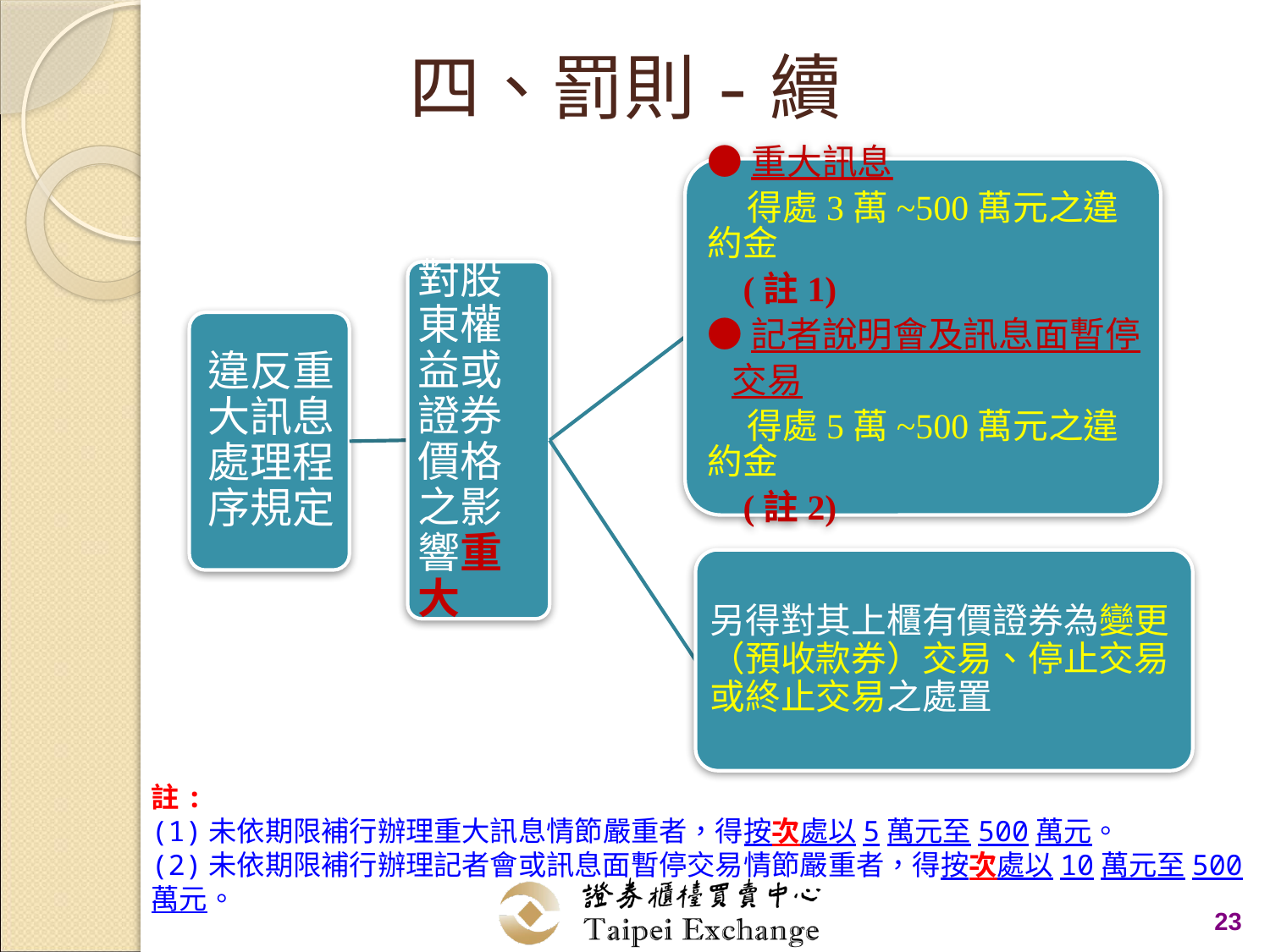

# 四、罰則-續
違反重大訊息處理程序規定

對股東權益或證券價格之影響重大

另得對其上櫃有價證券為變更（預收款券）交易、停止交易或終止交易之處置

●重大訊息
    得處3萬~500萬元之違約金
    (註1)
●記者說明會及訊息面暫停
  交易
    得處5萬~500萬元之違約金
    (註2)
註:
(1)未依期限補行辦理重大訊息情節嚴重者，得按次處以5萬元至500萬元。
(2)未依期限補行辦理記者會或訊息面暫停交易情節嚴重者，得按次處以10萬元至500萬元。
23